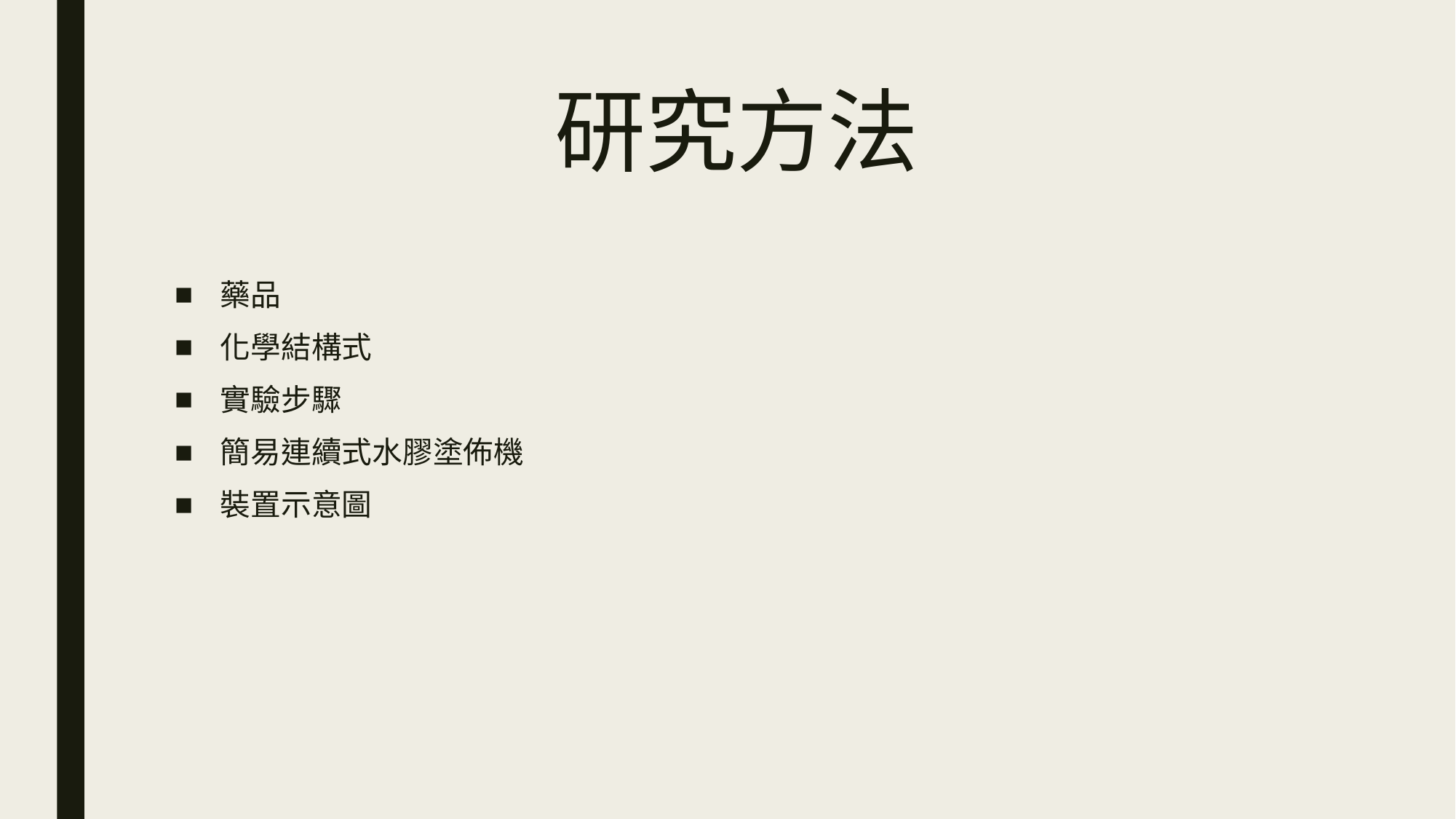

# 研究方法
藥品
化學結構式
實驗步驟
簡易連續式水膠塗佈機
裝置示意圖